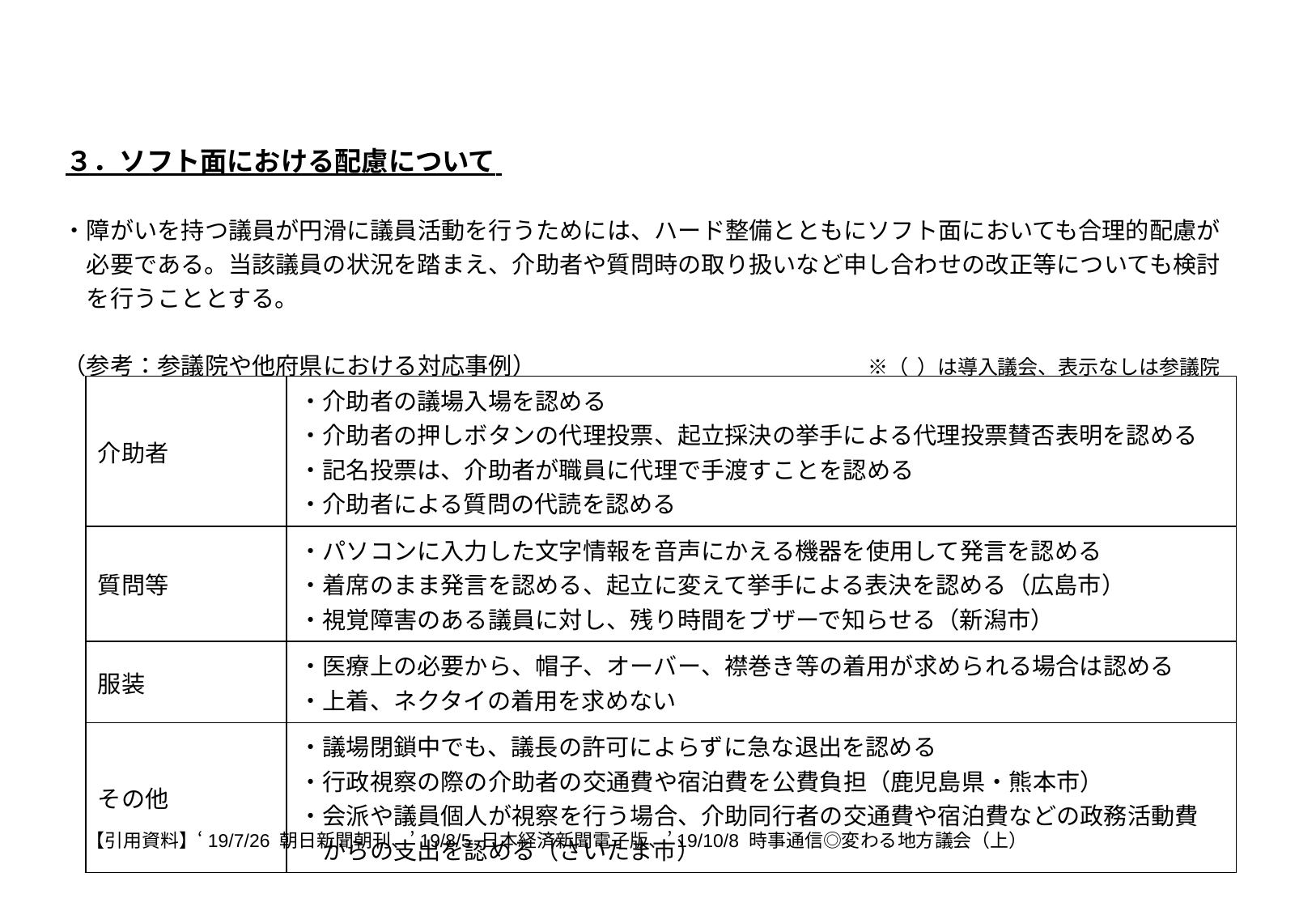

３．ソフト面における配慮について

　・障がいを持つ議員が円滑に議員活動を行うためには、ハード整備とともにソフト面においても合理的配慮が
　　必要である。当該議員の状況を踏まえ、介助者や質問時の取り扱いなど申し合わせの改正等についても検討
　　を行うこととする。

　（参考：参議院や他府県における対応事例）　　　　　　　　　　　　　　※（  ）は導入議会、表示なしは参議院

　　【引用資料】‘19/7/26 朝日新聞朝刊、’19/8/5 日本経済新聞電子版、’19/10/8 時事通信◎変わる地方議会（上）

| 介助者 | ・介助者の議場入場を認める ・介助者の押しボタンの代理投票、起立採決の挙手による代理投票賛否表明を認める ・記名投票は、介助者が職員に代理で手渡すことを認める ・介助者による質問の代読を認める |
| --- | --- |
| 質問等 | ・パソコンに入力した文字情報を音声にかえる機器を使用して発言を認める ・着席のまま発言を認める、起立に変えて挙手による表決を認める（広島市） ・視覚障害のある議員に対し、残り時間をブザーで知らせる（新潟市） |
| 服装 | ・医療上の必要から、帽子、オーバー、襟巻き等の着用が求められる場合は認める ・上着、ネクタイの着用を求めない |
| その他 | ・議場閉鎖中でも、議長の許可によらずに急な退出を認める ・行政視察の際の介助者の交通費や宿泊費を公費負担（鹿児島県・熊本市） ・会派や議員個人が視察を行う場合、介助同行者の交通費や宿泊費などの政務活動費 　からの支出を認める（さいたま市） |